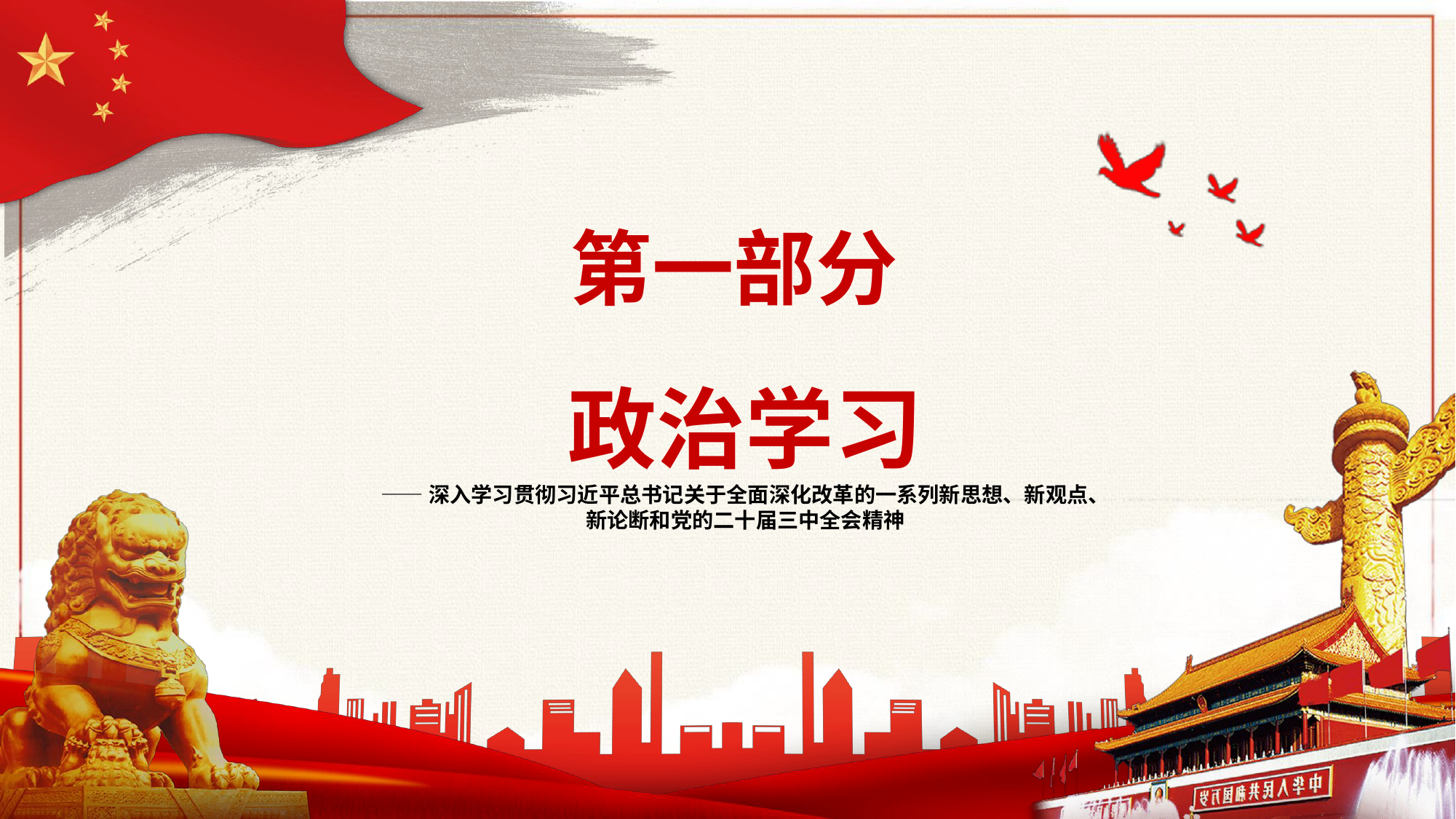

第一部分

政治学习
——深入学习贯彻习近平总书记关于全面深化改革的一系列新思想、新观点、新论断和党的二十届三中全会精神